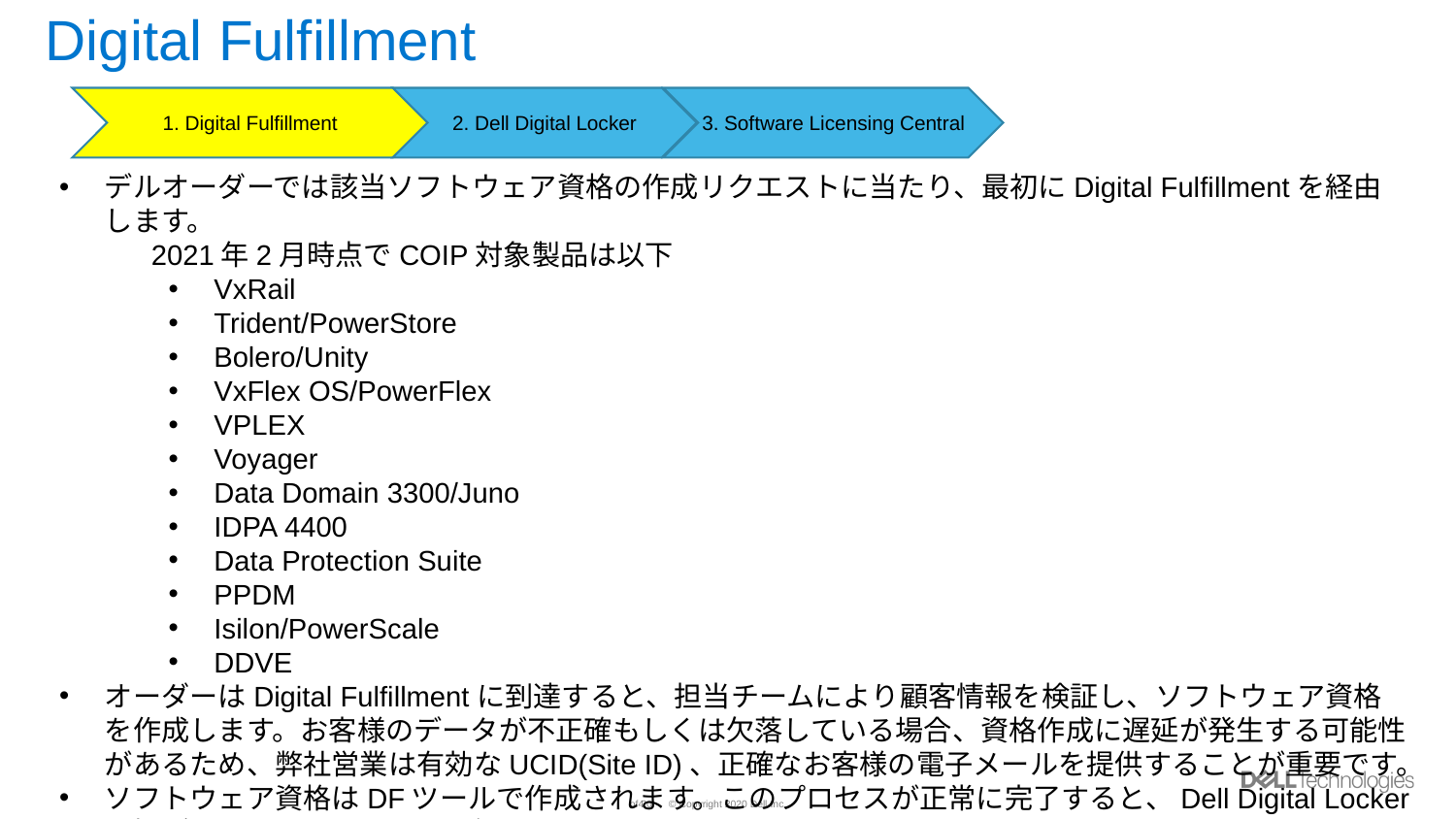

# Digital Fulfillment
1. Digital Fulfillment
2. Dell Digital Locker
3. Software Licensing Central
デルオーダーでは該当ソフトウェア資格の作成リクエストに当たり、最初にDigital Fulfillmentを経由します。
　　　2021年2月時点でCOIP対象製品は以下
VxRail
Trident/PowerStore
Bolero/Unity
VxFlex OS/PowerFlex
VPLEX
Voyager
Data Domain 3300/Juno
IDPA 4400
Data Protection Suite
PPDM
Isilon/PowerScale
DDVE
オーダーはDigital Fulfillmentに到達すると、担当チームにより顧客情報を検証し、ソフトウェア資格を作成します。お客様のデータが不正確もしくは欠落している場合、資格作成に遅延が発生する可能性があるため、弊社営業は有効なUCID(Site ID)、正確なお客様の電子メールを提供することが重要です。
ソフトウェア資格はDFツールで作成されます。このプロセスが正常に完了すると、Dell Digital Locker通知がトリガーされます。(次のスライド)